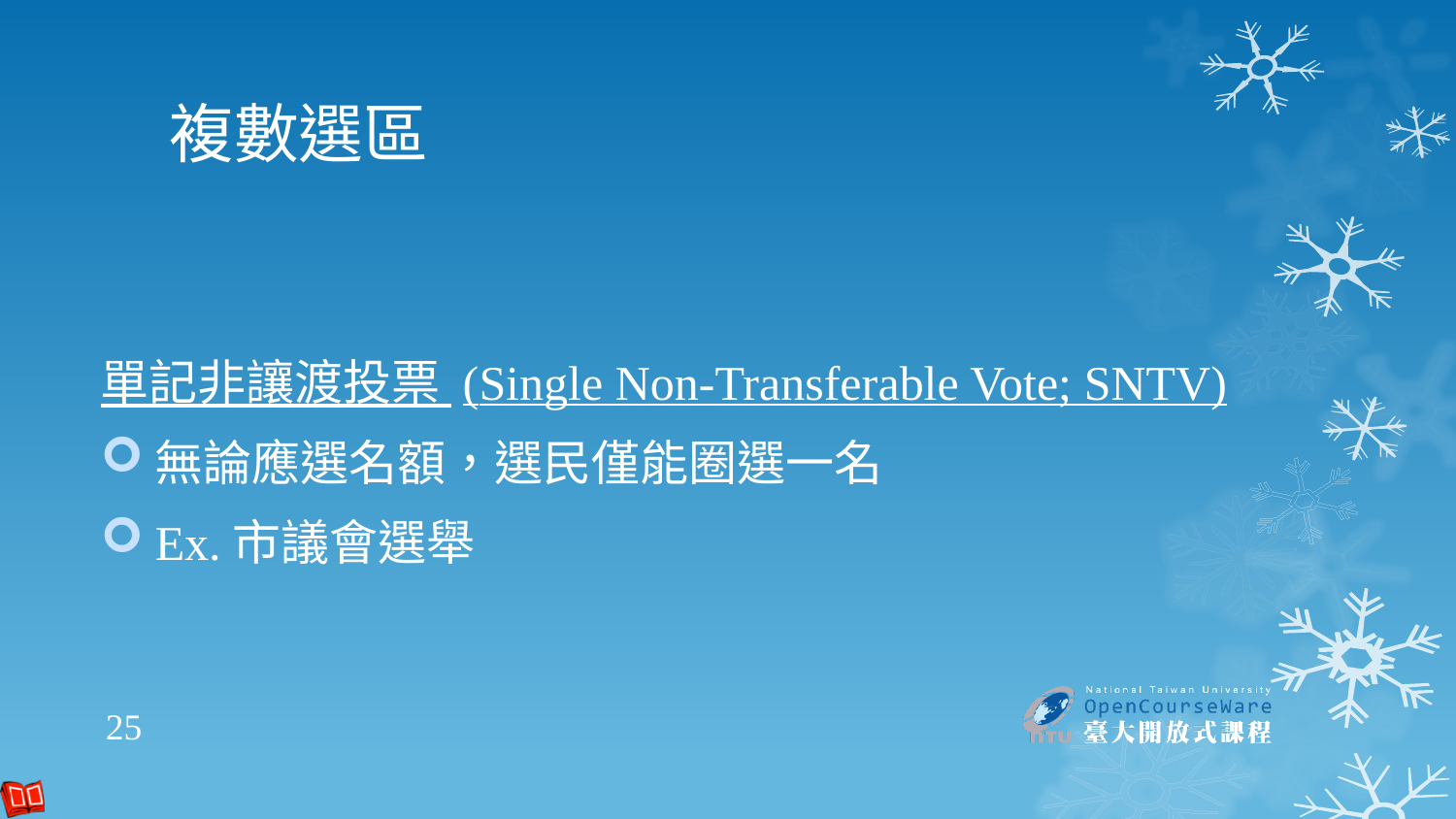

# 複數選區
單記非讓渡投票 (Single Non-Transferable Vote; SNTV)
無論應選名額，選民僅能圈選一名
Ex.市議會選舉
25